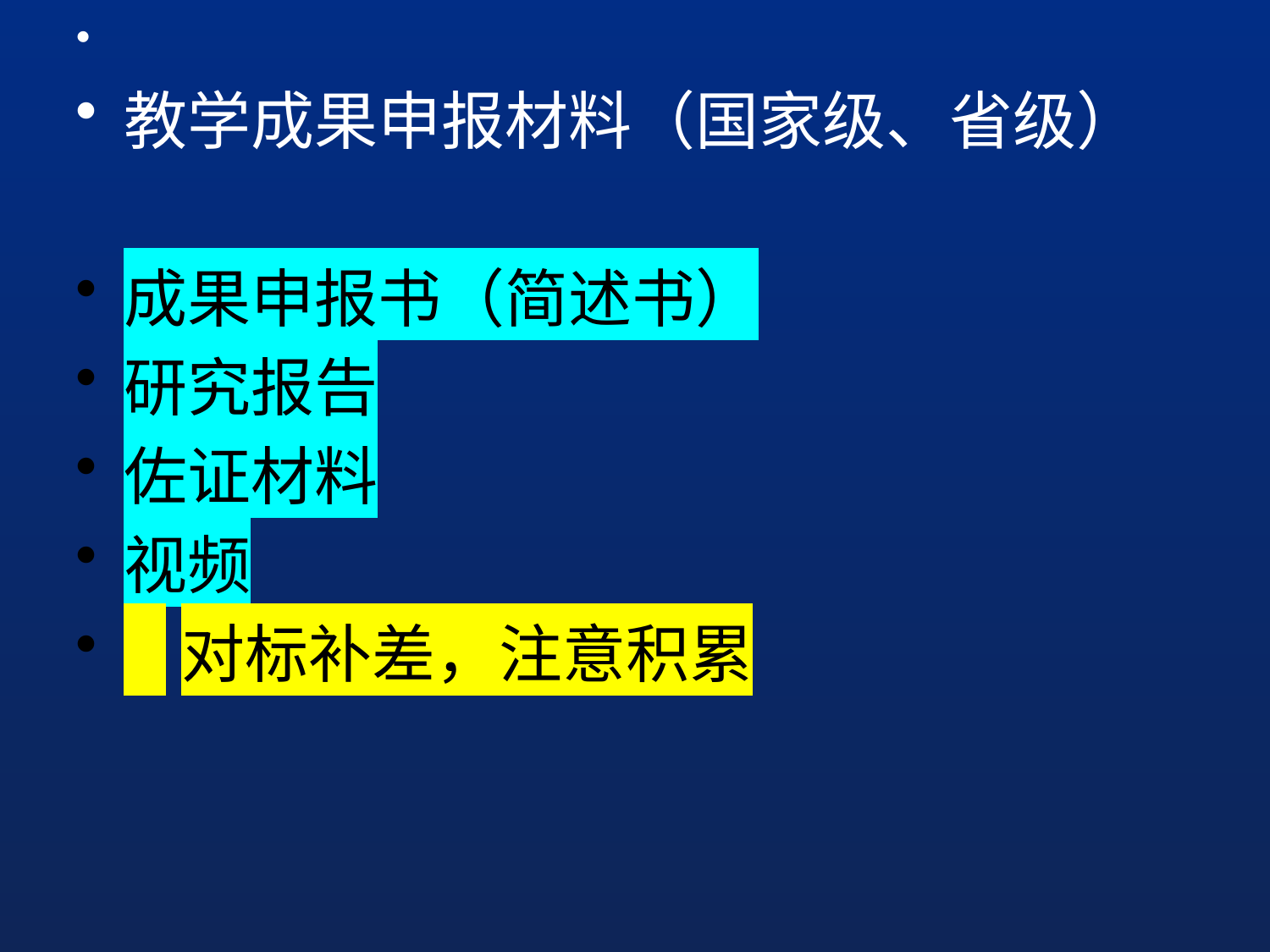

教学成果申报材料（国家级、省级）

成果申报书（简述书）
研究报告
佐证材料
视频
   对标补差，注意积累
#